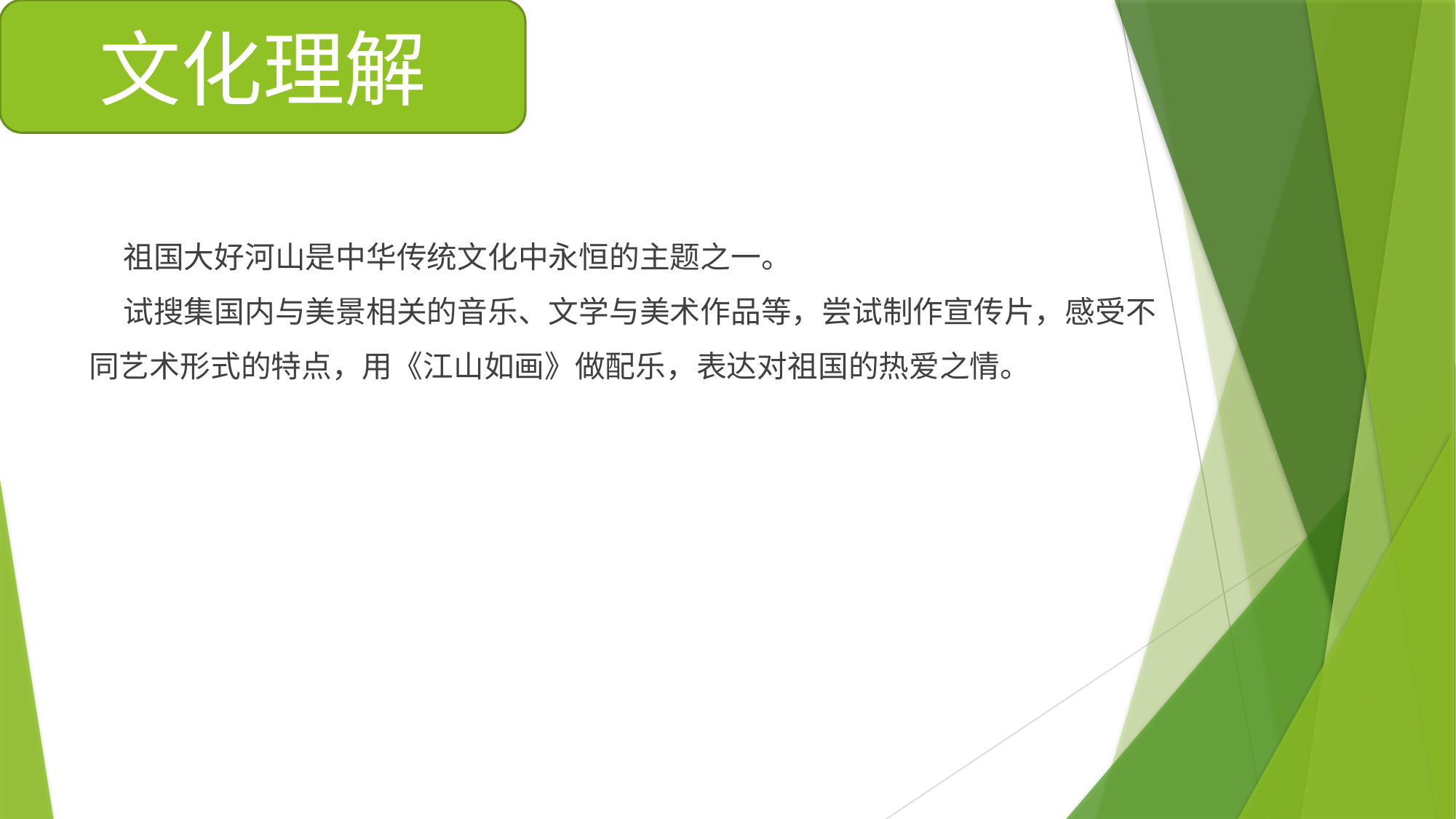

文化理解
    祖国大好河山是中华传统文化中永恒的主题之一。
    试搜集国内与美景相关的音乐、文学与美术作品等，尝试制作宣传片，感受不同艺术形式的特点，用《江山如画》做配乐，表达对祖国的热爱之情。